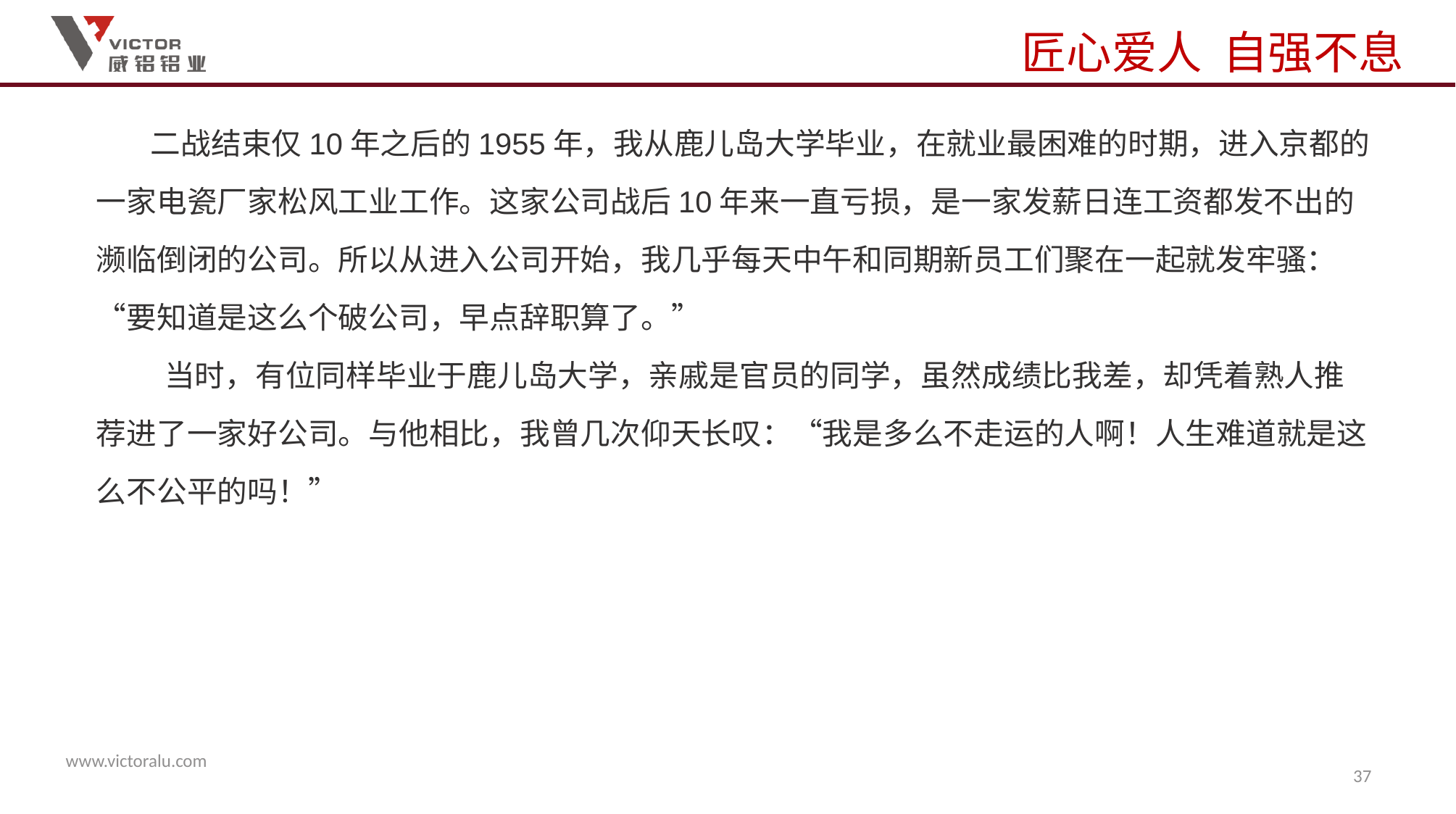

二战结束仅10年之后的1955年，我从鹿儿岛大学毕业，在就业最困难的时期，进入京都的一家电瓷厂家松风工业工作。这家公司战后10年来一直亏损，是一家发薪日连工资都发不出的濒临倒闭的公司。所以从进入公司开始，我几乎每天中午和同期新员工们聚在一起就发牢骚：“要知道是这么个破公司，早点辞职算了。”
 当时，有位同样毕业于鹿儿岛大学，亲戚是官员的同学，虽然成绩比我差，却凭着熟人推荐进了一家好公司。与他相比，我曾几次仰天长叹：“我是多么不走运的人啊！人生难道就是这么不公平的吗！”
37